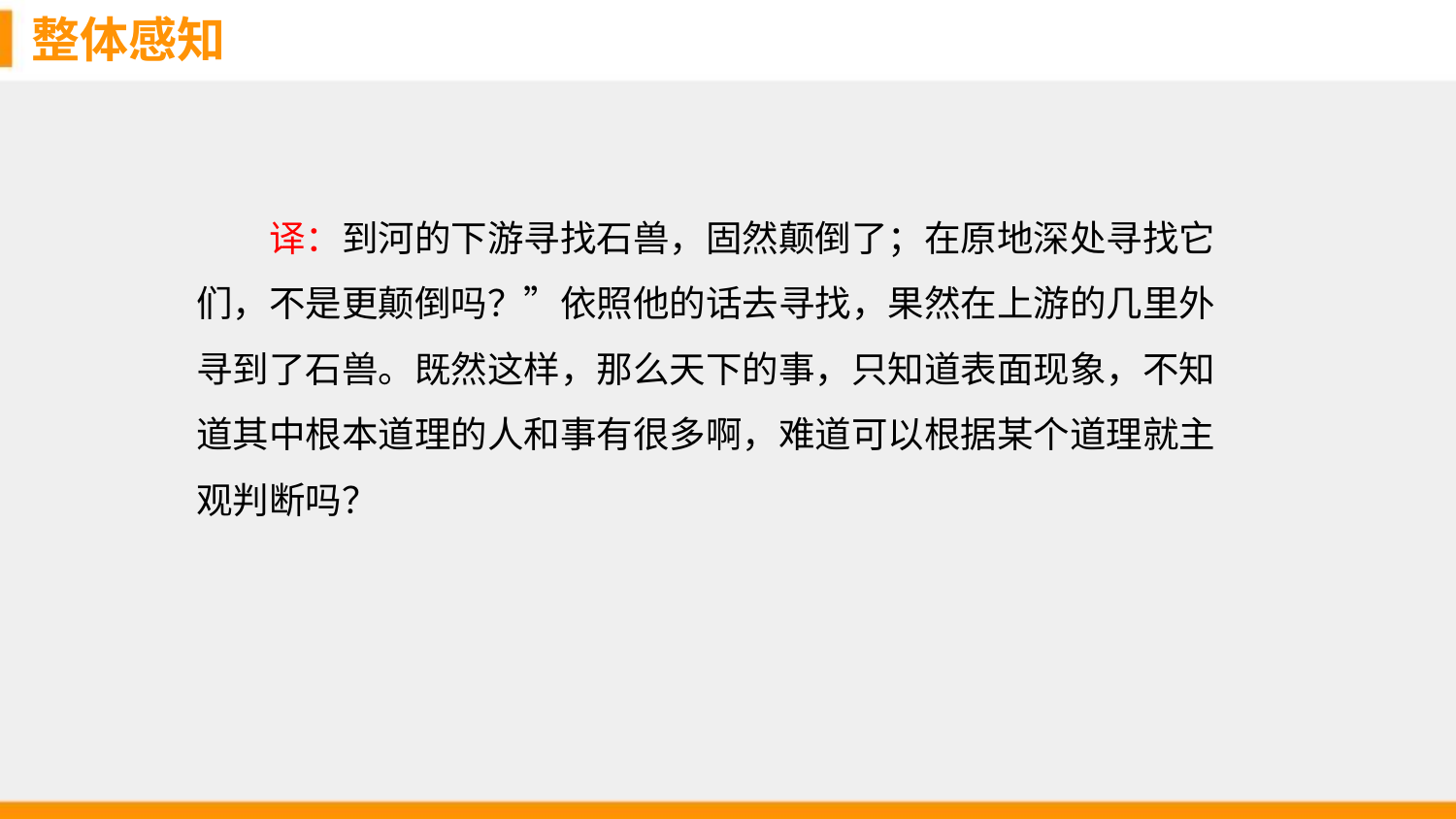

整体感知
译：到河的下游寻找石兽，固然颠倒了；在原地深处寻找它们，不是更颠倒吗？”依照他的话去寻找，果然在上游的几里外寻到了石兽。既然这样，那么天下的事，只知道表面现象，不知道其中根本道理的人和事有很多啊，难道可以根据某个道理就主观判断吗？